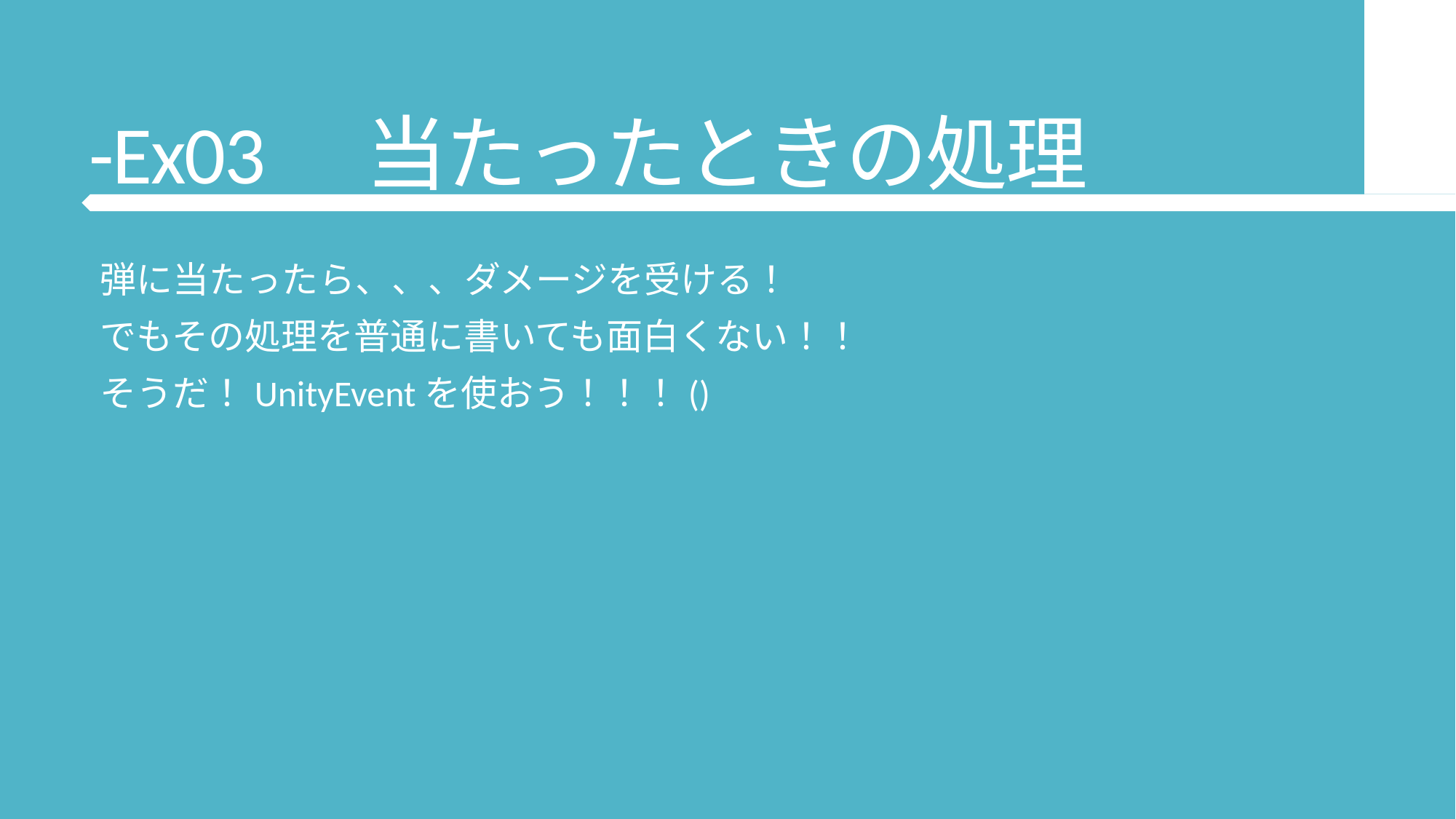

# -Ex03　当たったときの処理
弾に当たったら、、、ダメージを受ける！
でもその処理を普通に書いても面白くない！！
そうだ！UnityEventを使おう！！！()